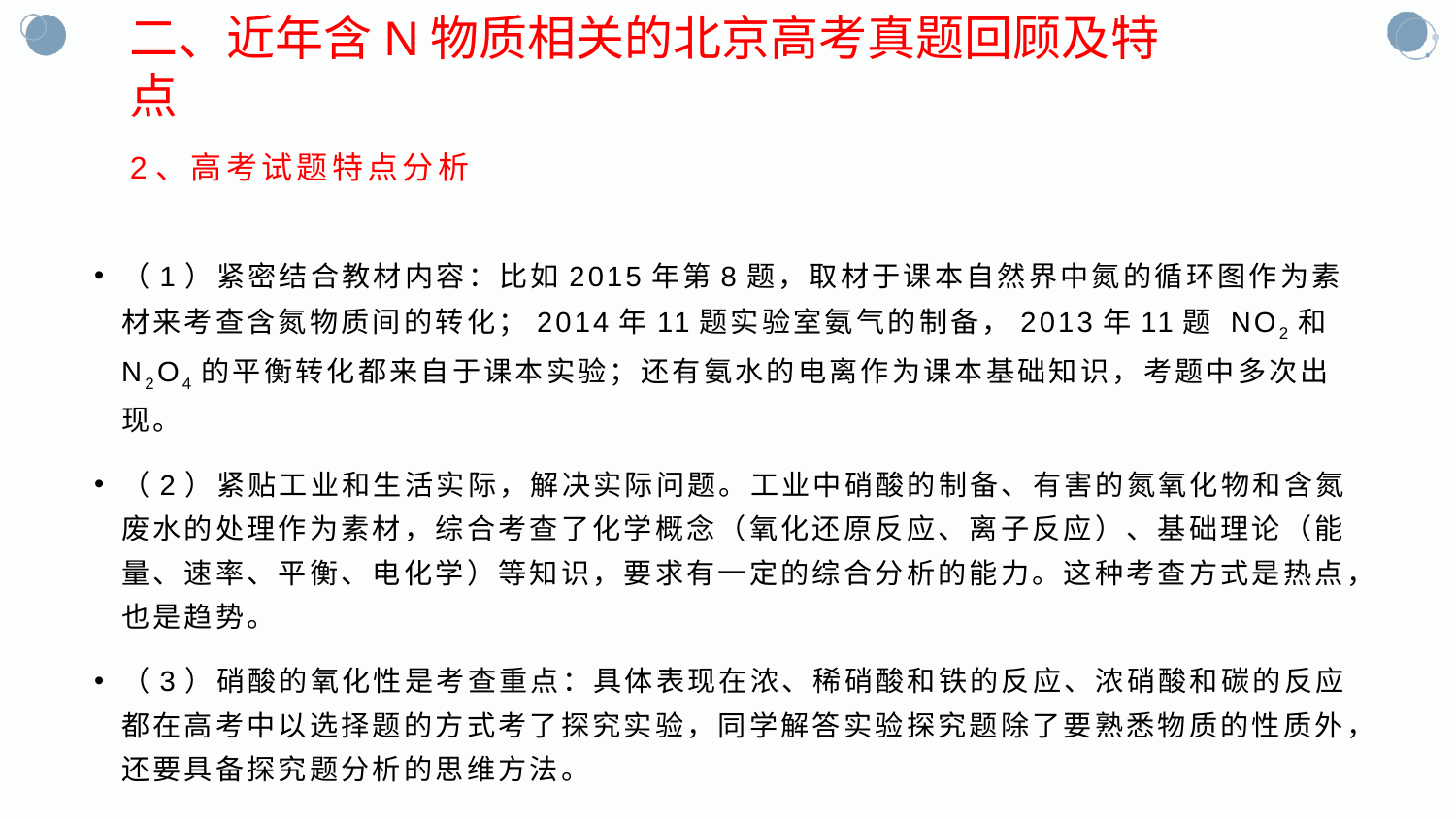

二、近年含N物质相关的北京高考真题回顾及特点
# 2、高考试题特点分析
（1）紧密结合教材内容：比如2015年第8题，取材于课本自然界中氮的循环图作为素材来考查含氮物质间的转化；2014年11题实验室氨气的制备，2013年11题 NO2和N2O4的平衡转化都来自于课本实验；还有氨水的电离作为课本基础知识，考题中多次出现。
（2）紧贴工业和生活实际，解决实际问题。工业中硝酸的制备、有害的氮氧化物和含氮废水的处理作为素材，综合考查了化学概念（氧化还原反应、离子反应）、基础理论（能量、速率、平衡、电化学）等知识，要求有一定的综合分析的能力。这种考查方式是热点，也是趋势。
（3）硝酸的氧化性是考查重点：具体表现在浓、稀硝酸和铁的反应、浓硝酸和碳的反应都在高考中以选择题的方式考了探究实验，同学解答实验探究题除了要熟悉物质的性质外，还要具备探究题分析的思维方法。